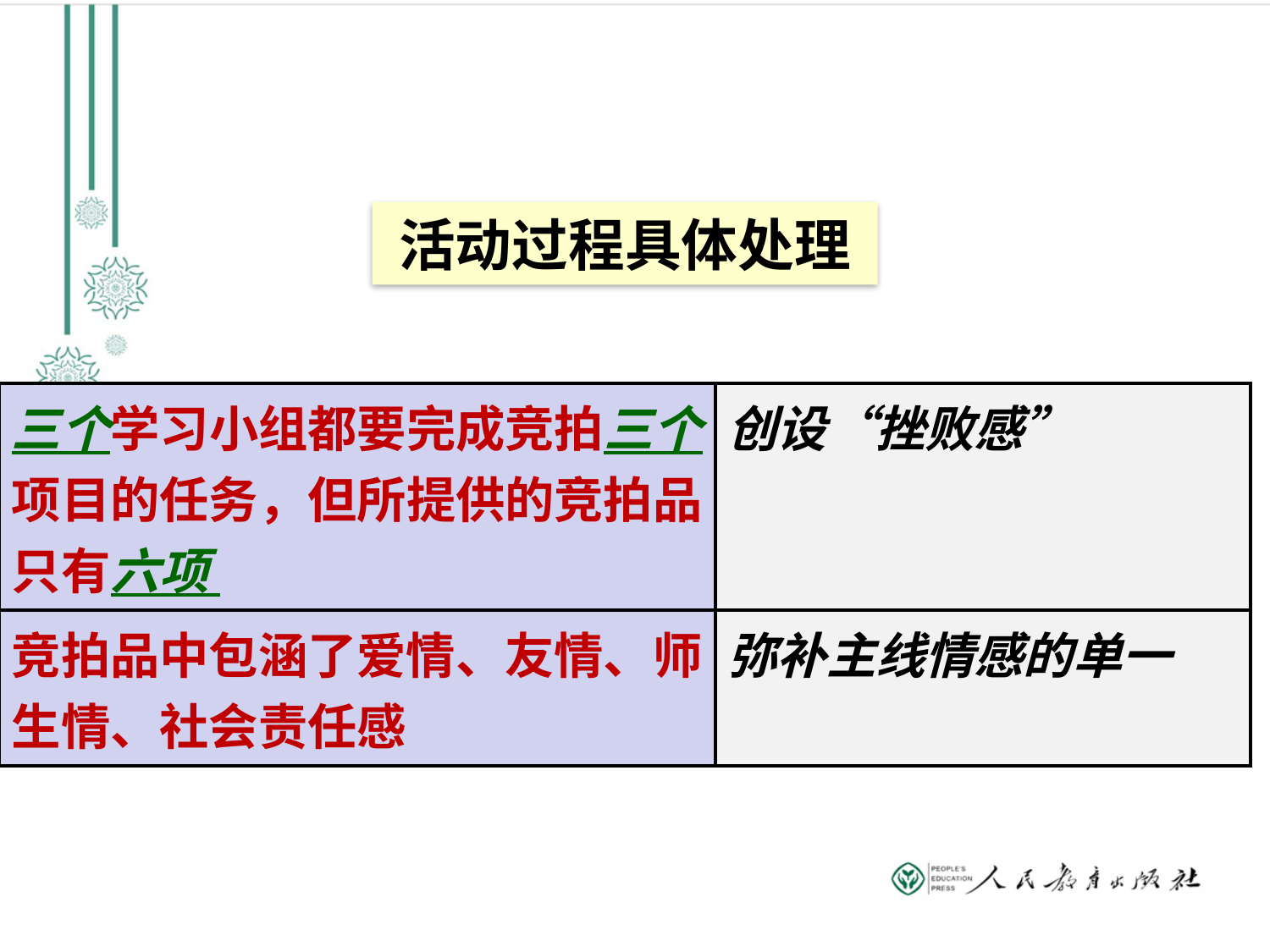

活动过程具体处理
| 三个学习小组都要完成竞拍三个项目的任务，但所提供的竞拍品只有六项 | 创设“挫败感” |
| --- | --- |
| 竞拍品中包涵了爱情、友情、师生情、社会责任感 | 弥补主线情感的单一 |